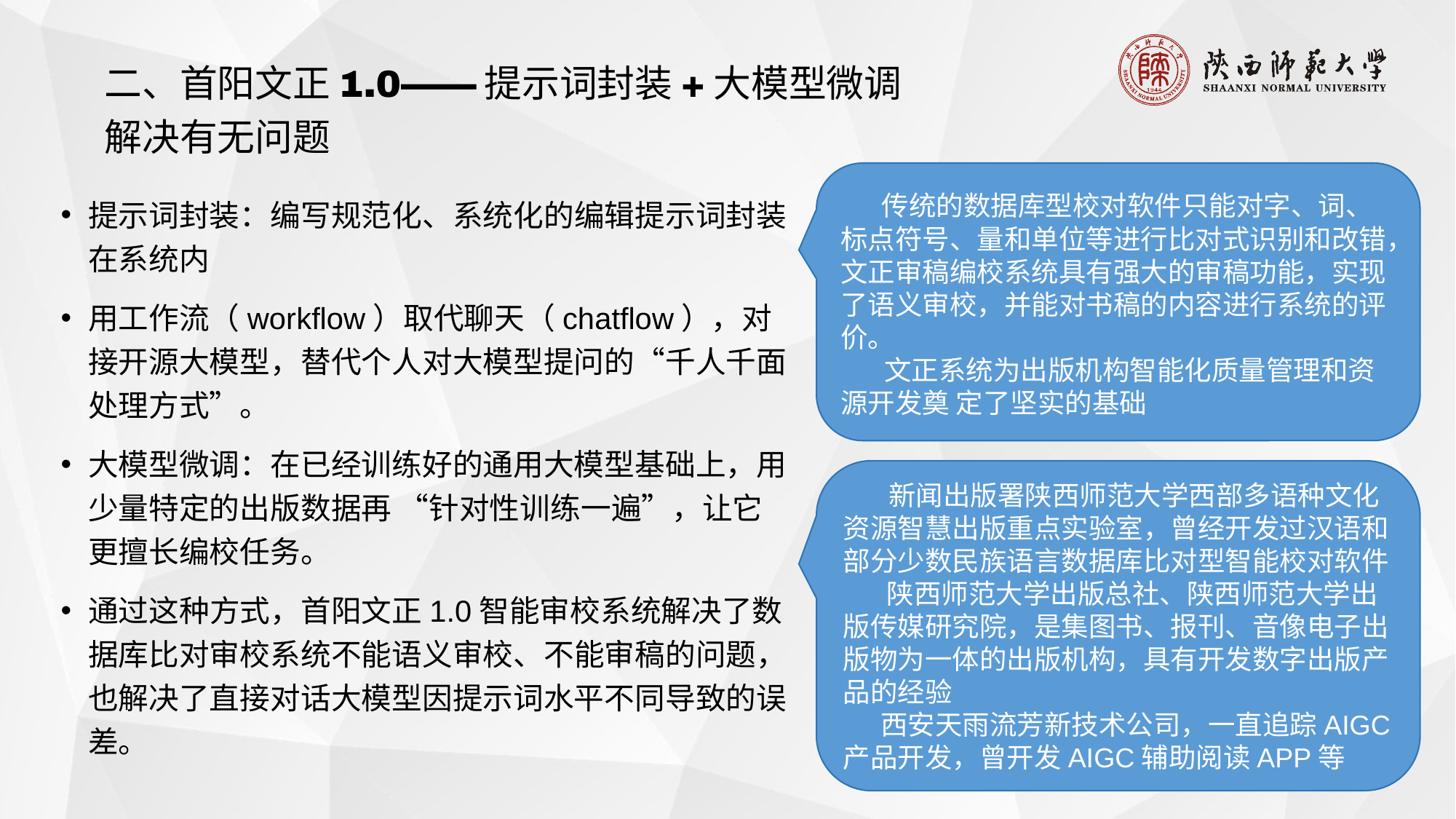

# 二、首阳文正1.0——提示词封装+大模型微调 解决有无问题
     传统的数据库型校对软件只能对字、词、标点符号、量和单位等进行比对式识别和改错，文正审稿编校系统具有强大的审稿功能，实现了语义审校，并能对书稿的内容进行系统的评价。
      文正系统为出版机构智能化质量管理和资源开发奠 定了坚实的基础
提示词封装：编写规范化、系统化的编辑提示词封装在系统内
用工作流（workflow）取代聊天（chatflow），对接开源大模型，替代个人对大模型提问的“千人千面处理方式”。
大模型微调：在已经训练好的通用大模型基础上，用少量特定的出版数据再 “针对性训练一遍”，让它更擅长编校任务。
通过这种方式，首阳文正1.0智能审校系统解决了数据库比对审校系统不能语义审校、不能审稿的问题，也解决了直接对话大模型因提示词水平不同导致的误差。

       新闻出版署陕西师范大学西部多语种文化资源智慧出版重点实验室，曾经开发过汉语和部分少数民族语言数据库比对型智能校对软件
      陕西师范大学出版总社、陕西师范大学出版传媒研究院，是集图书、报刊、音像电子出版物为一体的出版机构，具有开发数字出版产品的经验
     西安天雨流芳新技术公司，一直追踪AIGC产品开发，曾开发AIGC辅助阅读APP等